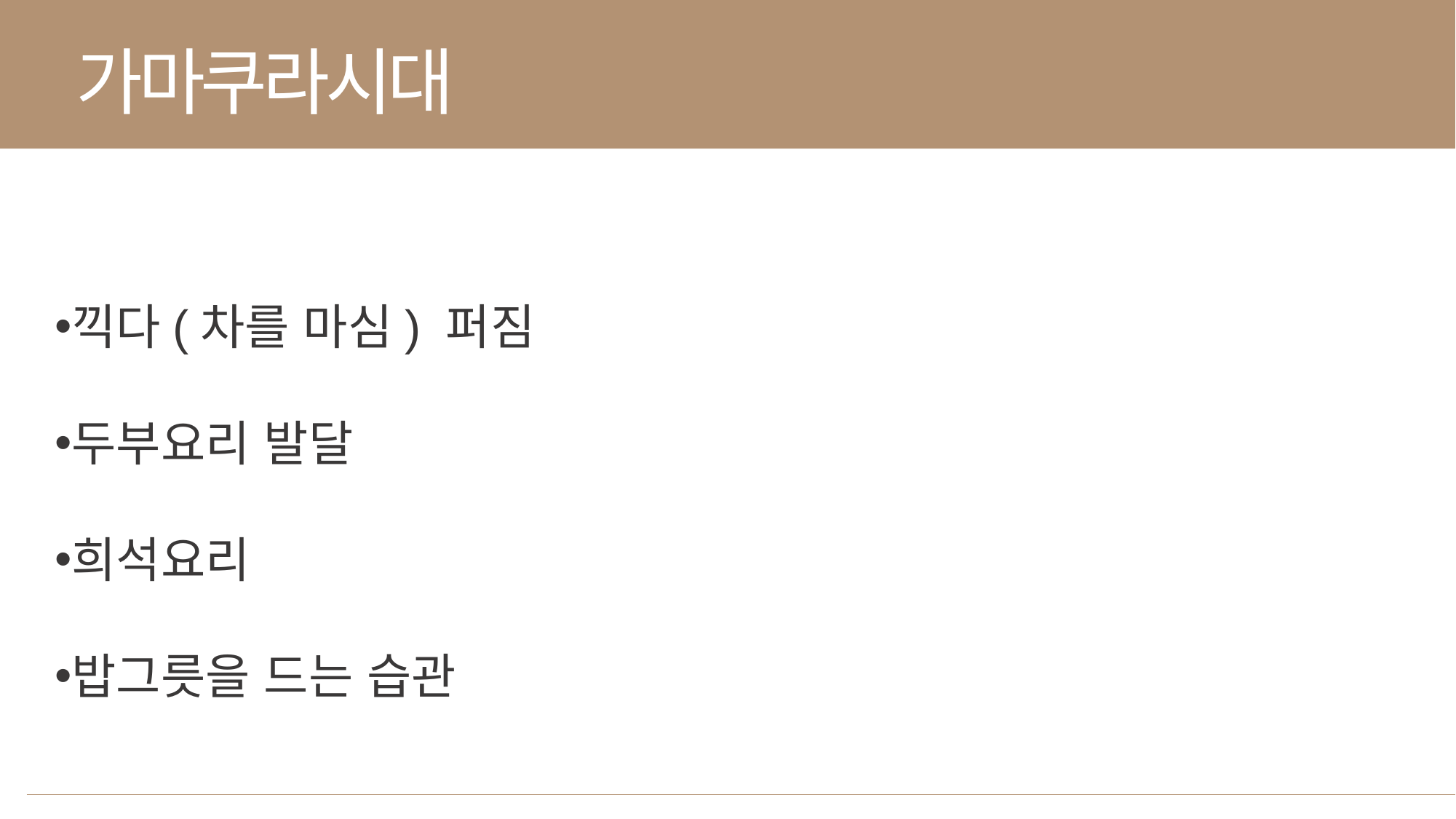

가마쿠라시대
끽다(차를 마심) 퍼짐

두부요리 발달

희석요리

밥그릇을 드는 습관